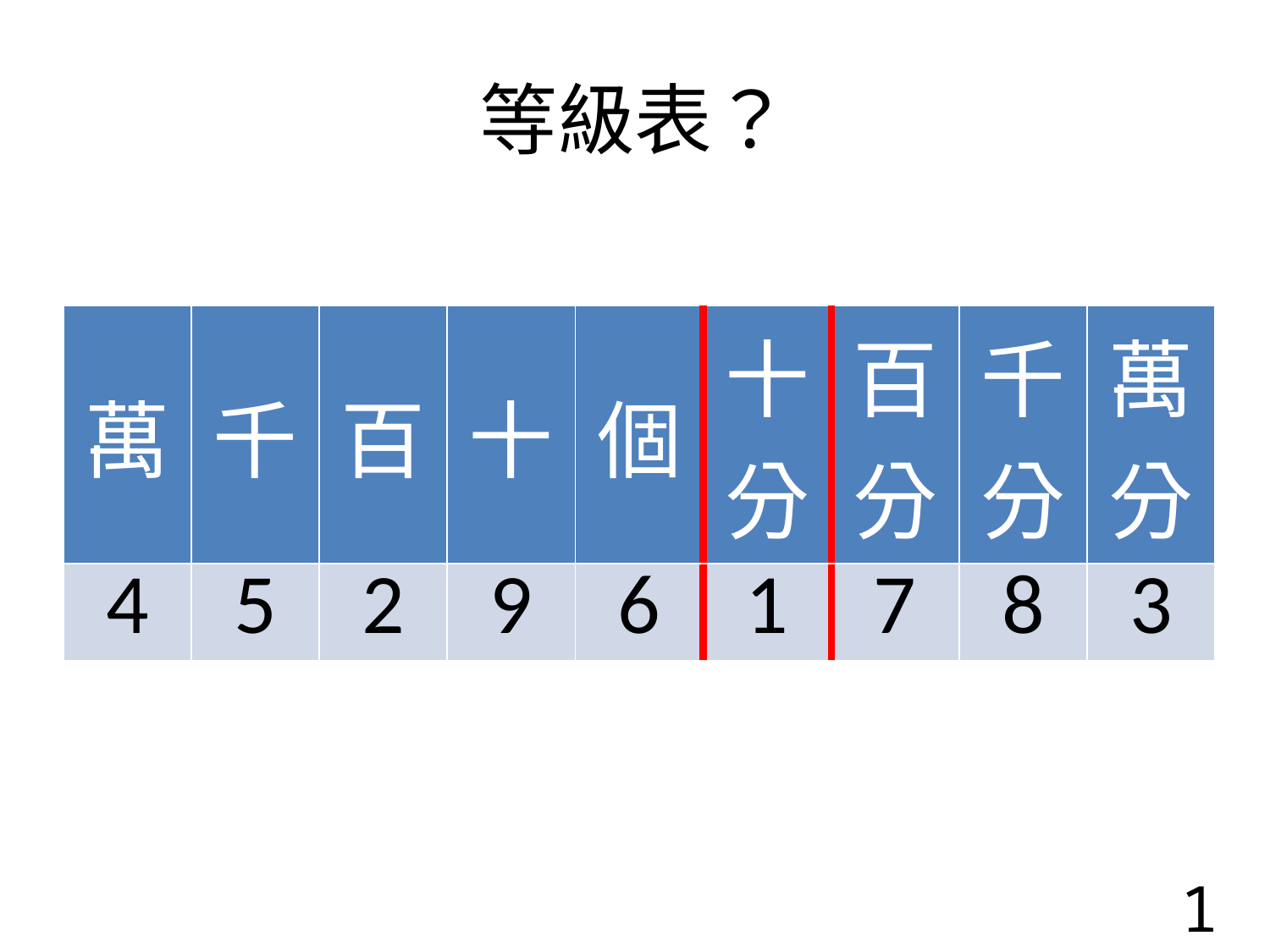

# 等級表？
| 萬 | 千 | 百 | 十 | 個 | 十分 | 百分 | 千分 | 萬分 |
| --- | --- | --- | --- | --- | --- | --- | --- | --- |
| 4 | 5 | 2 | 9 | 6 | 1 | 7 | 8 | 3 |
1下